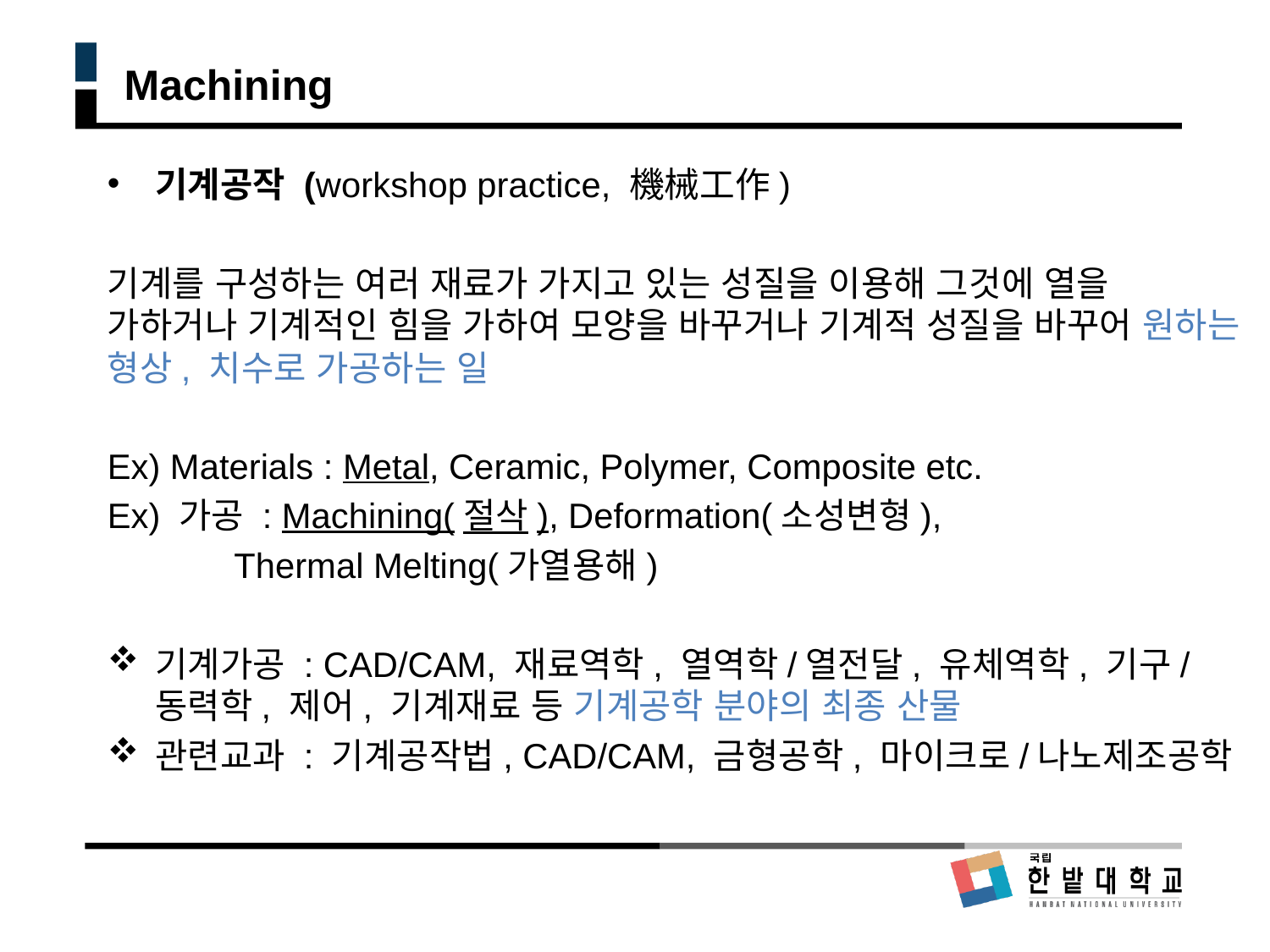

Machining
기계공작 (workshop practice, 機械工作)

기계를 구성하는 여러 재료가 가지고 있는 성질을 이용해 그것에 열을 가하거나 기계적인 힘을 가하여 모양을 바꾸거나 기계적 성질을 바꾸어 원하는 형상, 치수로 가공하는 일

Ex) Materials : Metal, Ceramic, Polymer, Composite etc.
Ex) 가공 : Machining(절삭), Deformation(소성변형),
             Thermal Melting(가열용해)

기계가공 : CAD/CAM, 재료역학, 열역학/열전달, 유체역학, 기구/동력학, 제어, 기계재료 등 기계공학 분야의 최종 산물
관련교과 : 기계공작법, CAD/CAM, 금형공학, 마이크로/나노제조공학